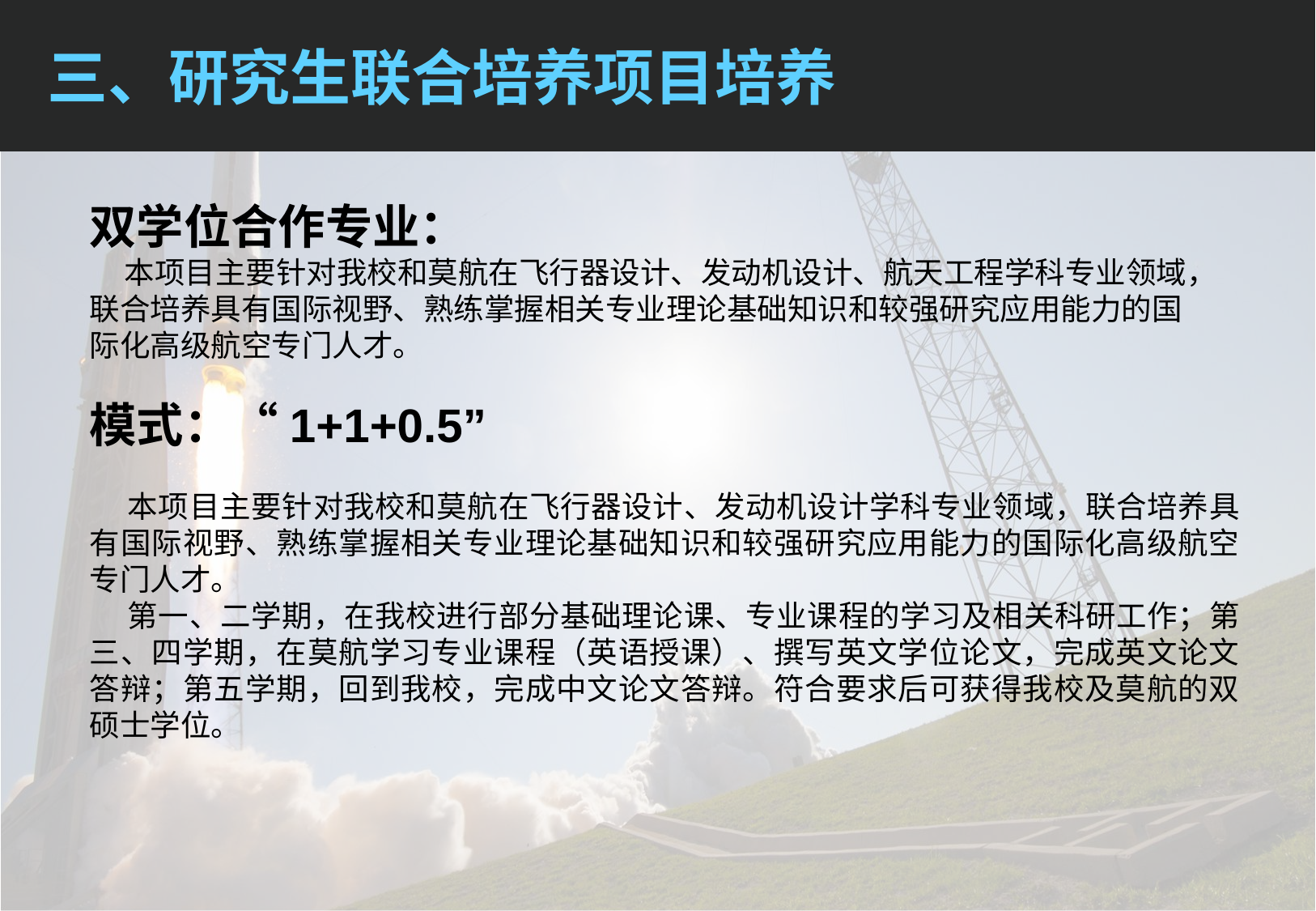

三、研究生联合培养项目培养
双学位合作专业：
    本项目主要针对我校和莫航在飞行器设计、发动机设计、航天工程学科专业领域，联合培养具有国际视野、熟练掌握相关专业理论基础知识和较强研究应用能力的国际化高级航空专门人才。
模式：“1+1+0.5”

    本项目主要针对我校和莫航在飞行器设计、发动机设计学科专业领域，联合培养具有国际视野、熟练掌握相关专业理论基础知识和较强研究应用能力的国际化高级航空专门人才。
    第一、二学期，在我校进行部分基础理论课、专业课程的学习及相关科研工作；第三、四学期，在莫航学习专业课程（英语授课）、撰写英文学位论文，完成英文论文答辩；第五学期，回到我校，完成中文论文答辩。符合要求后可获得我校及莫航的双硕士学位。